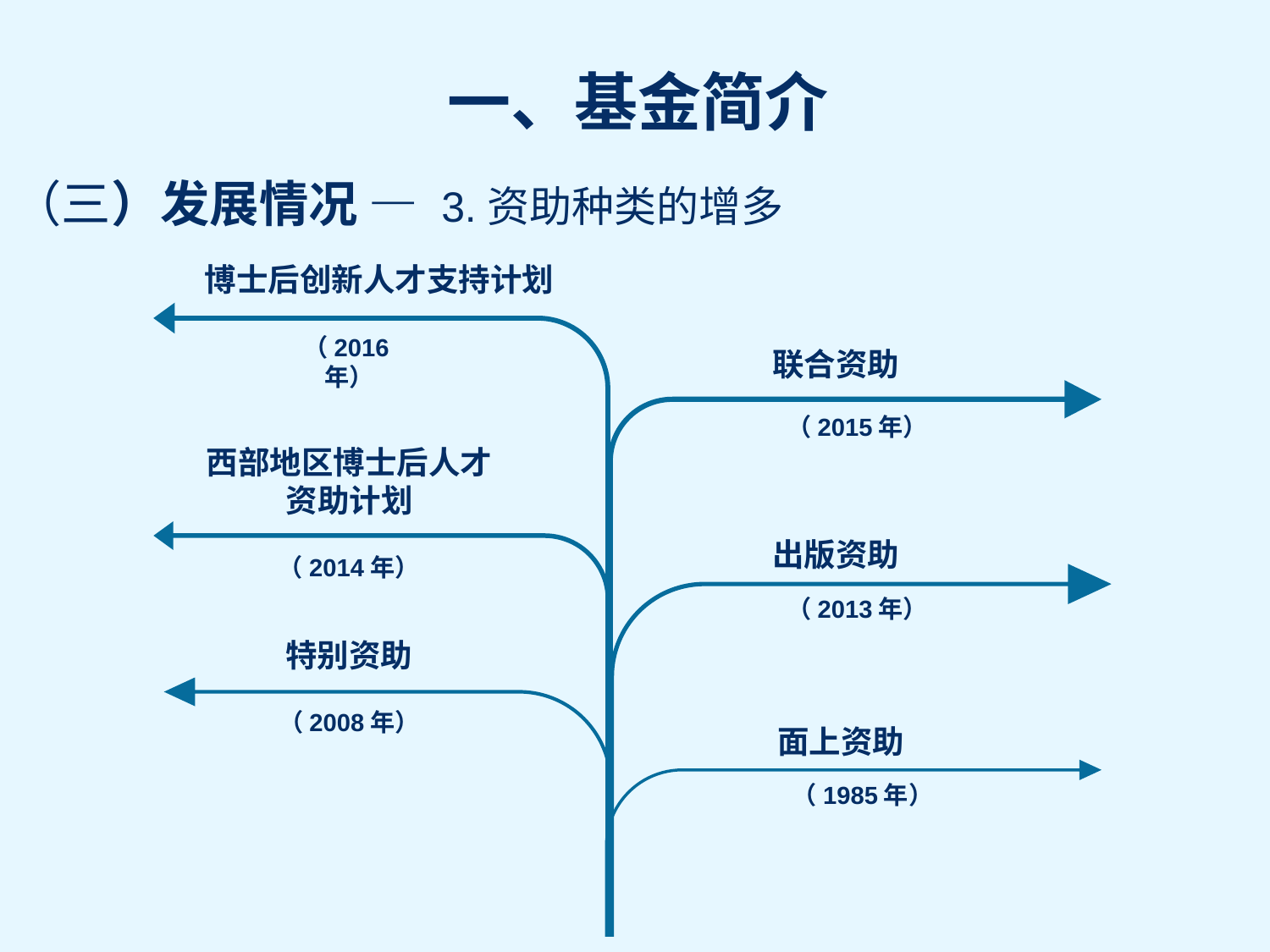

（三）发展情况 — 3.资助种类的增多
博士后创新人才支持计划

（2016年）
联合资助

（2015年）
西部地区博士后人才资助计划

出版资助
（2014年）

（2013年）
特别资助

（2008年）
面上资助

（1985年）